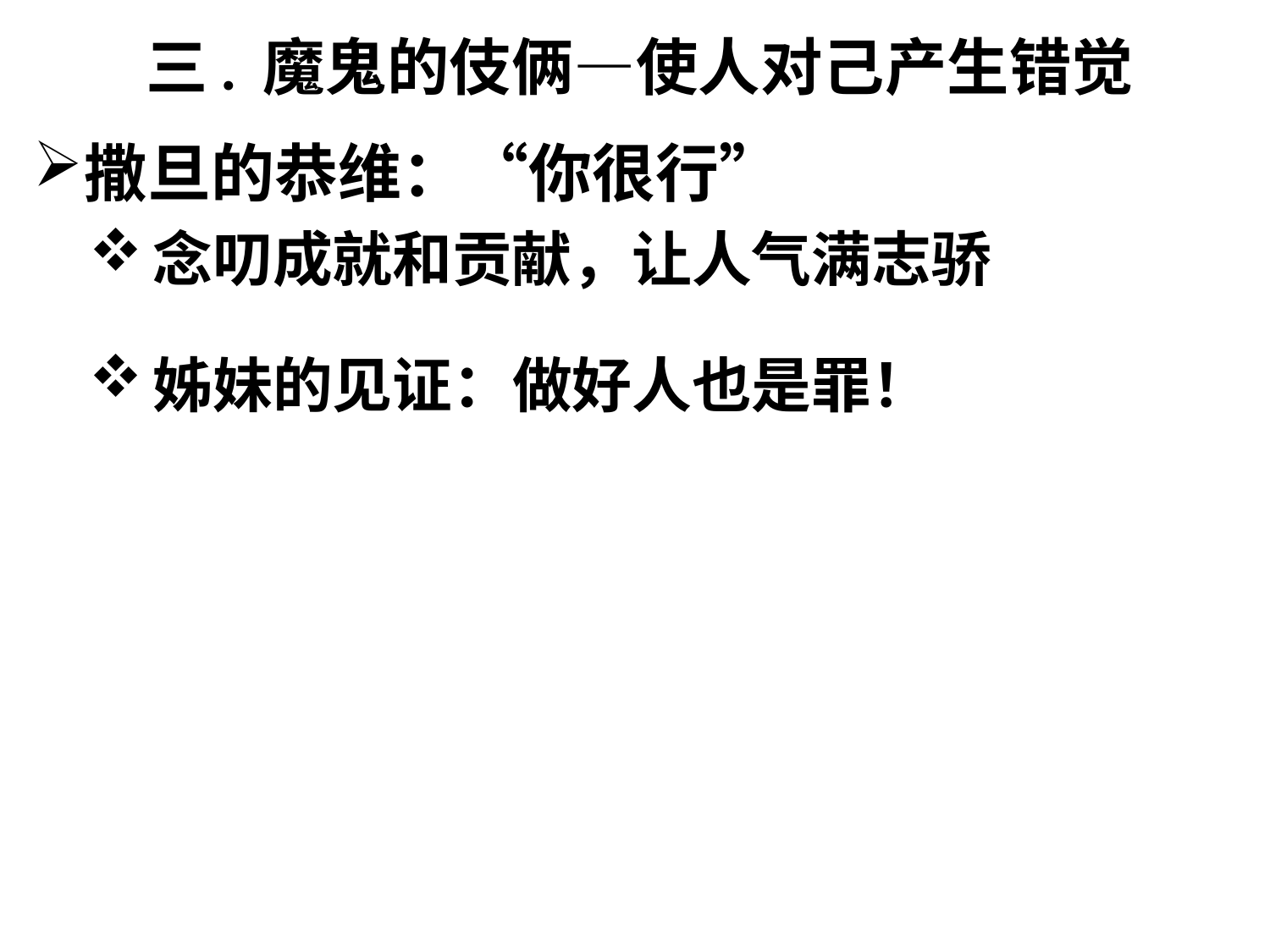

# 三. 魔鬼的伎俩—使人对己产生错觉
撒旦的恭维：“你很行”
念叨成就和贡献，让人气满志骄

姊妹的见证：做好人也是罪！